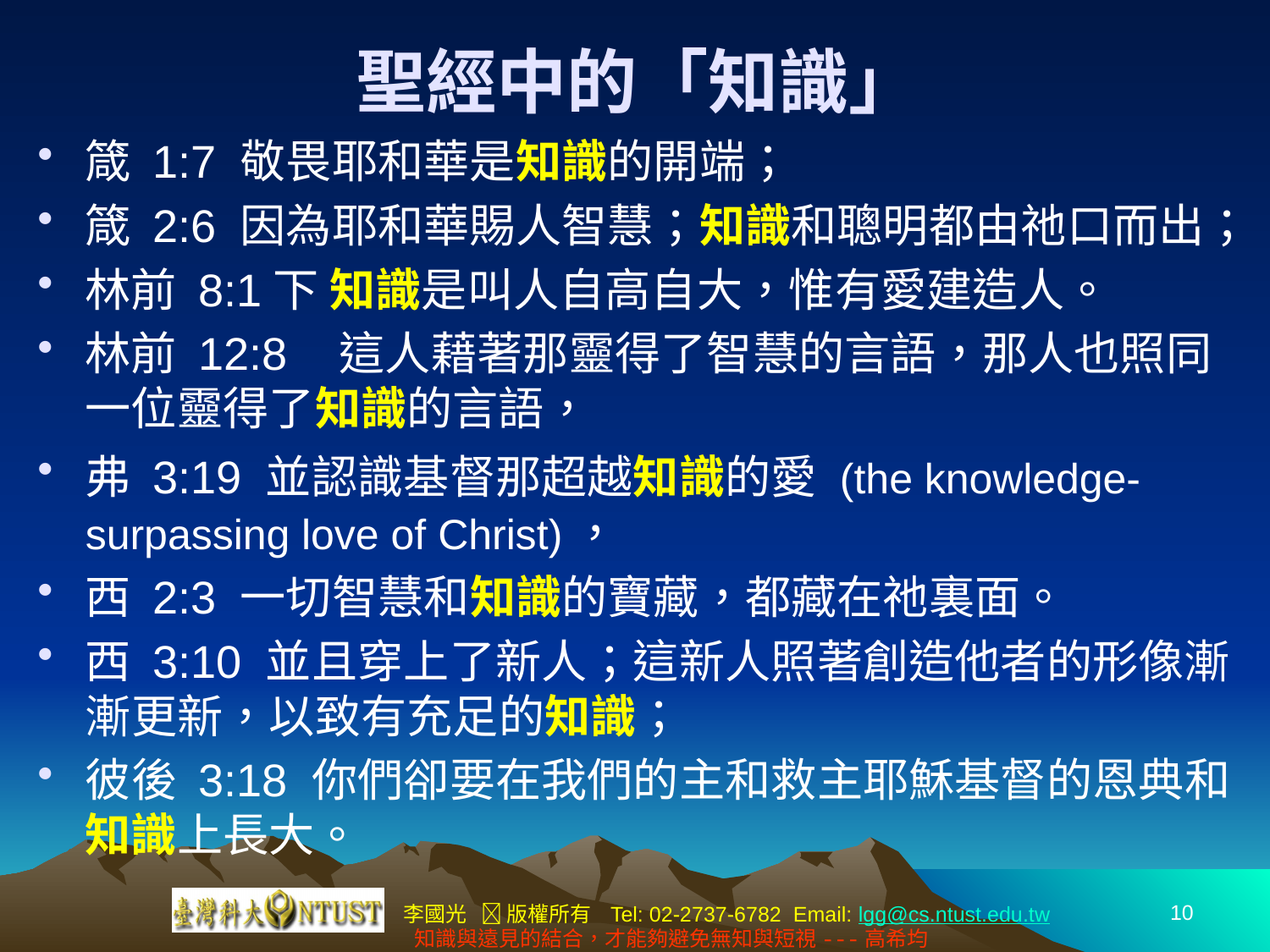

# 聖經中的「知識」
箴 1:7 敬畏耶和華是知識的開端；
箴 2:6 因為耶和華賜人智慧；知識和聰明都由祂口而出；
林前 8:1下 知識是叫人自高自大，惟有愛建造人。
林前 12:8	這人藉著那靈得了智慧的言語，那人也照同一位靈得了知識的言語，
弗 3:19 並認識基督那超越知識的愛 (the knowledge-surpassing love of Christ)，
西 2:3 一切智慧和知識的寶藏，都藏在祂裏面。
西 3:10 並且穿上了新人；這新人照著創造他者的形像漸漸更新，以致有充足的知識；
彼後 3:18 你們卻要在我們的主和救主耶穌基督的恩典和知識上長大。
10